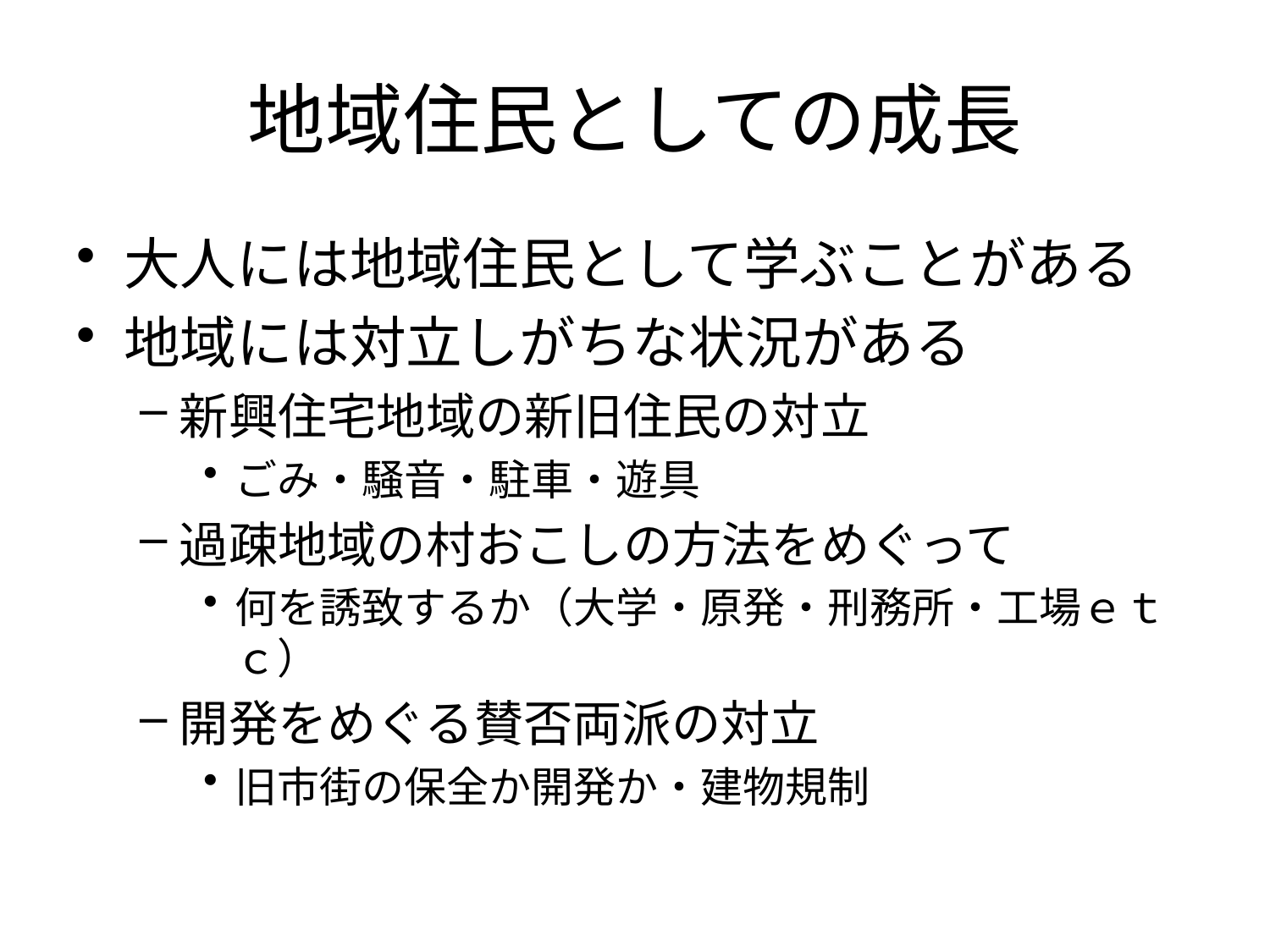

# 地域住民としての成長
大人には地域住民として学ぶことがある
地域には対立しがちな状況がある
新興住宅地域の新旧住民の対立
ごみ・騒音・駐車・遊具
過疎地域の村おこしの方法をめぐって
何を誘致するか（大学・原発・刑務所・工場ｅｔｃ）
開発をめぐる賛否両派の対立
旧市街の保全か開発か・建物規制